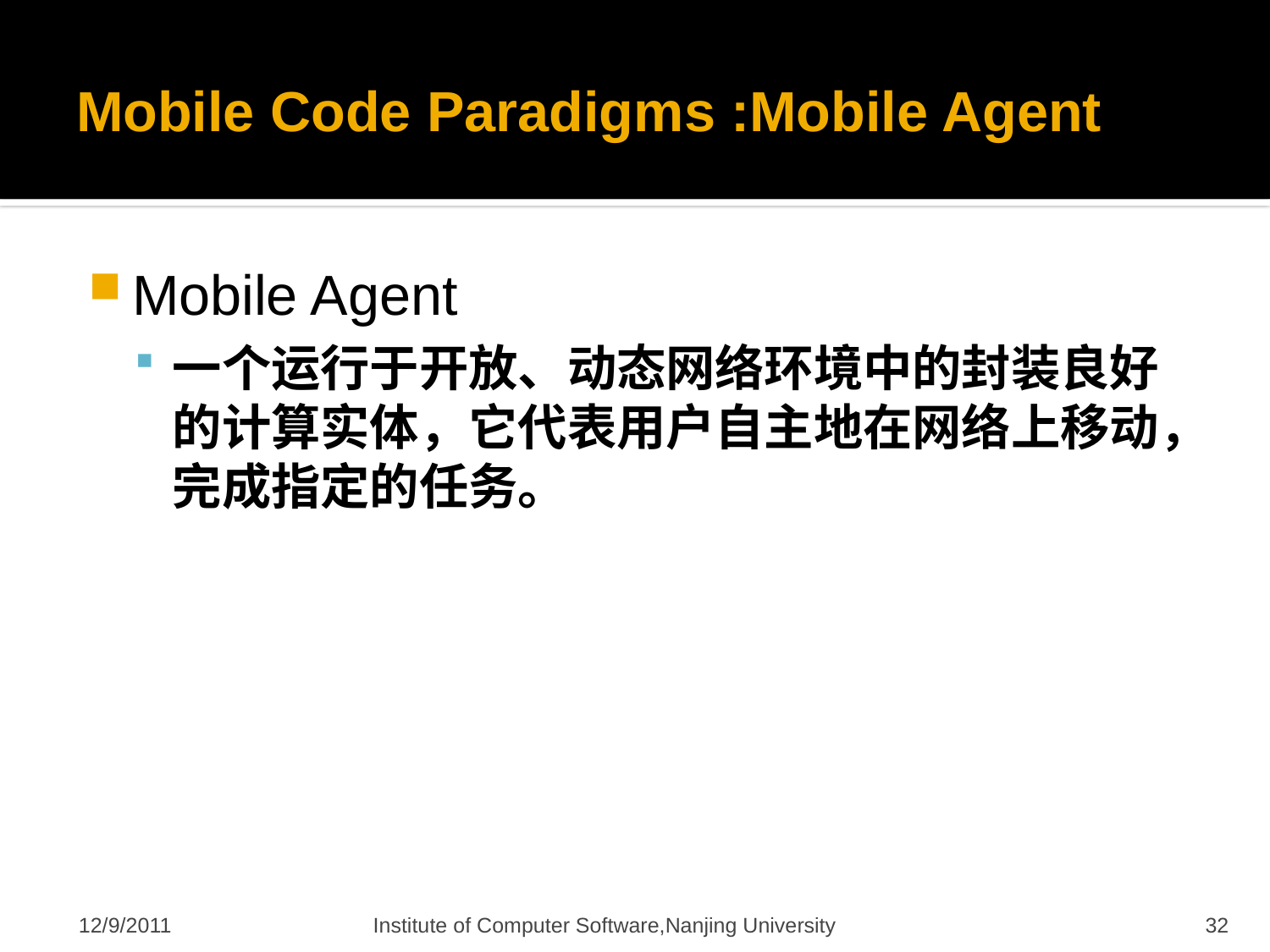

# Mobile Code Paradigms :Mobile Agent
Mobile Agent
一个运行于开放、动态网络环境中的封装良好的计算实体，它代表用户自主地在网络上移动，完成指定的任务。
12/9/2011
Institute of Computer Software,Nanjing University
32